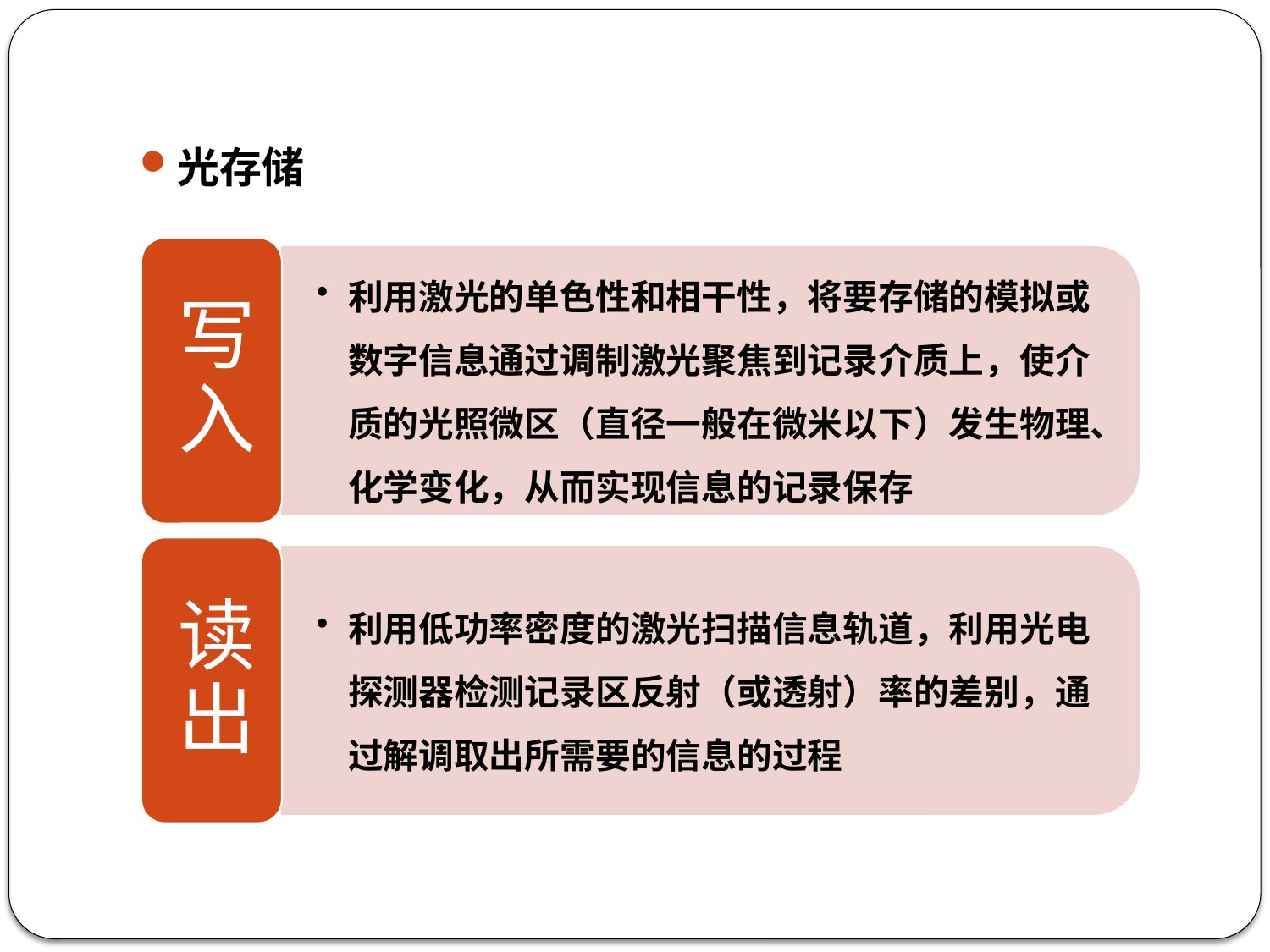

光存储

利用激光的单色性和相干性，将要存储的模拟或数字信息通过调制激光聚焦到记录介质上，使介质的光照微区（直径一般在微米以下）发生物理、化学变化，从而实现信息的记录保存
写入
利用低功率密度的激光扫描信息轨道，利用光电探测器检测记录区反射（或透射）率的差别，通过解调取出所需要的信息的过程
读出